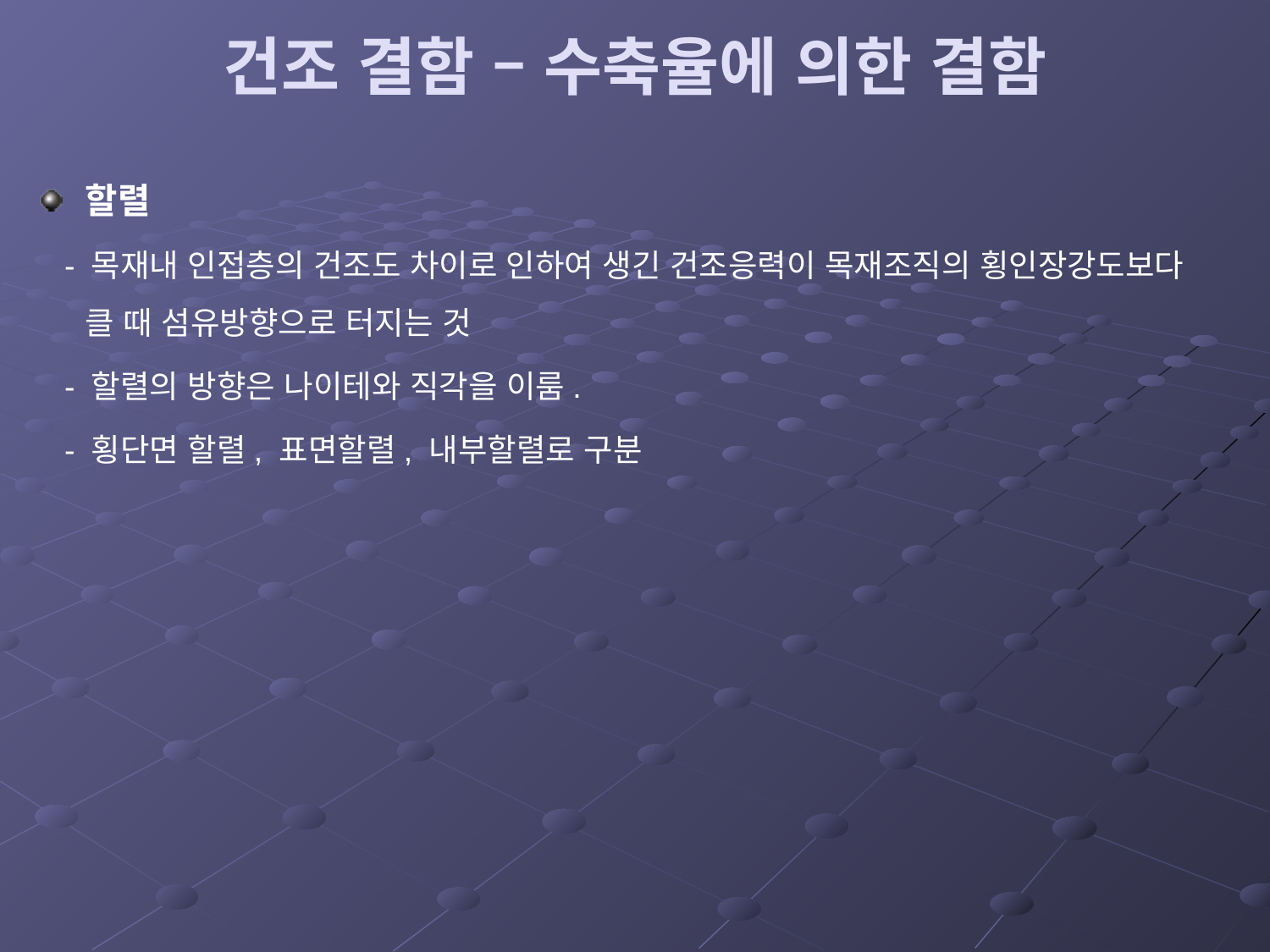

# 건조 결함 – 수축율에 의한 결함
할렬
   - 목재내 인접층의 건조도 차이로 인하여 생긴 건조응력이 목재조직의 횡인장강도보다 클 때 섬유방향으로 터지는 것
   - 할렬의 방향은 나이테와 직각을 이룸.
   - 횡단면 할렬, 표면할렬, 내부할렬로 구분